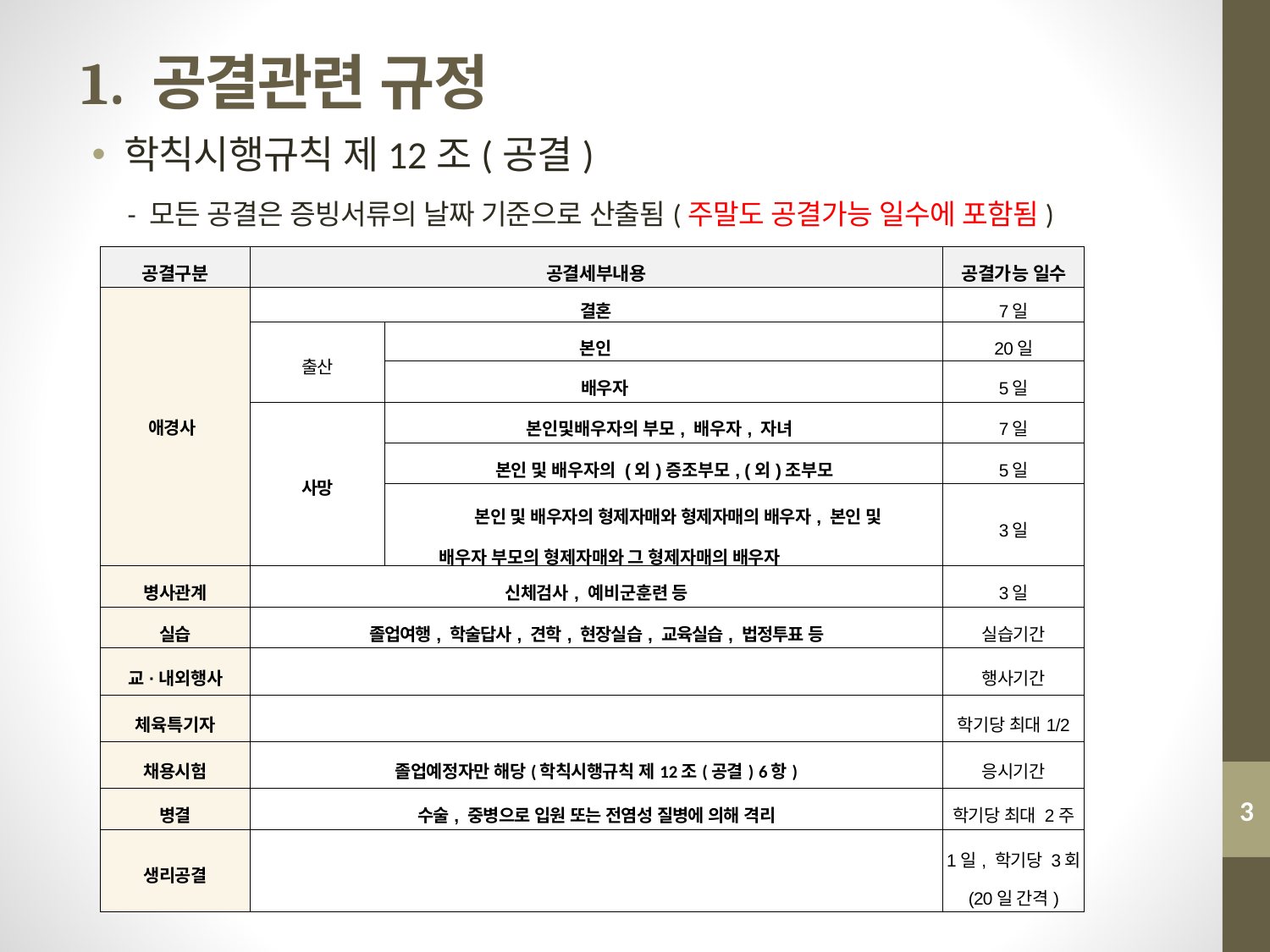

# 1. 공결관련 규정
학칙시행규칙 제12조(공결)
- 모든 공결은 증빙서류의 날짜 기준으로 산출됨(주말도 공결가능 일수에 포함됨)
| 공결구분 | 공결세부내용 |  | 공결가능 일수 |
| --- | --- | --- | --- |
| 애경사 | 결혼 |  | 7일 |
|  | 출산 | 본인 | 20일 |
|  |  | 배우자 | 5일 |
|  | 사망 | 본인및배우자의 부모, 배우자, 자녀 | 7일 |
|  |  | 본인 및 배우자의 (외)증조부모, (외)조부모 | 5일 |
|  |  | 본인 및 배우자의 형제자매와 형제자매의 배우자, 본인 및 배우자 부모의 형제자매와 그 형제자매의 배우자 | 3일 |
| 병사관계 | 신체검사, 예비군훈련 등 |  | 3일 |
| 실습 | 졸업여행, 학술답사, 견학, 현장실습, 교육실습, 법정투표 등 |  | 실습기간 |
| 교·내외행사 |  |  | 행사기간 |
| 체육특기자 |  |  | 학기당 최대1/2 |
| 채용시험 | 졸업예정자만 해당(학칙시행규칙 제12조(공결) 6항) |  | 응시기간 |
| 병결 | 수술, 중병으로 입원 또는 전염성 질병에 의해 격리 |  | 학기당 최대 2주 |
| 생리공결 |  |  | 1일, 학기당 3회 (20일 간격) |
3